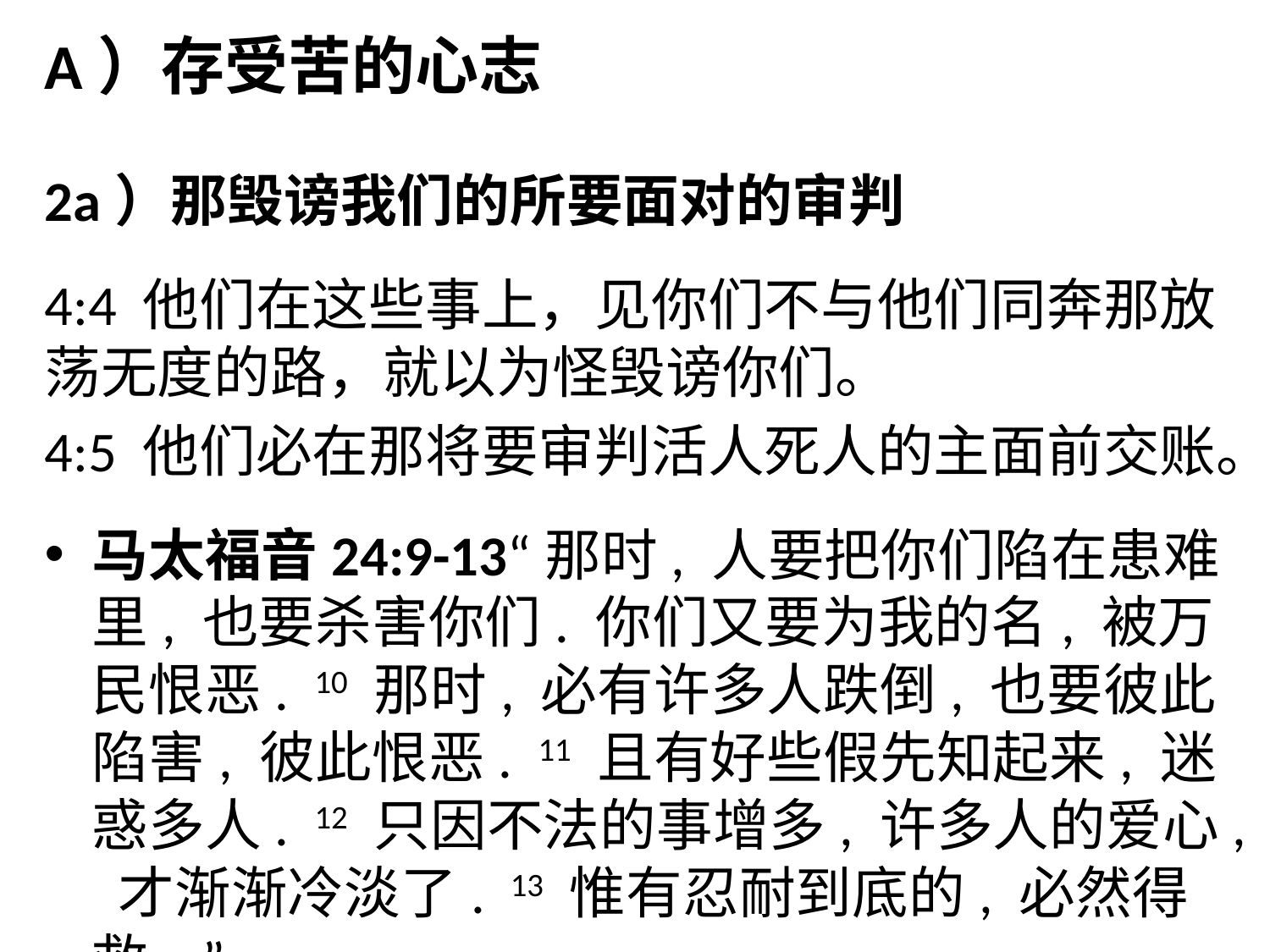

# A）存受苦的心志
2a）那毁谤我们的所要面对的审判

4:4 他们在这些事上，见你们不与他们同奔那放荡无度的路，就以为怪毁谤你们。
4:5 他们必在那将要审判活人死人的主面前交账。

马太福音24:9-13“那时, 人要把你们陷在患难里, 也要杀害你们. 你们又要为我的名, 被万民恨恶.  10 那时, 必有许多人跌倒, 也要彼此陷害, 彼此恨恶.  11 且有好些假先知起来, 迷惑多人.  12 只因不法的事增多, 许多人的爱心, 才渐渐冷淡了.  13 惟有忍耐到底的, 必然得救.  ”